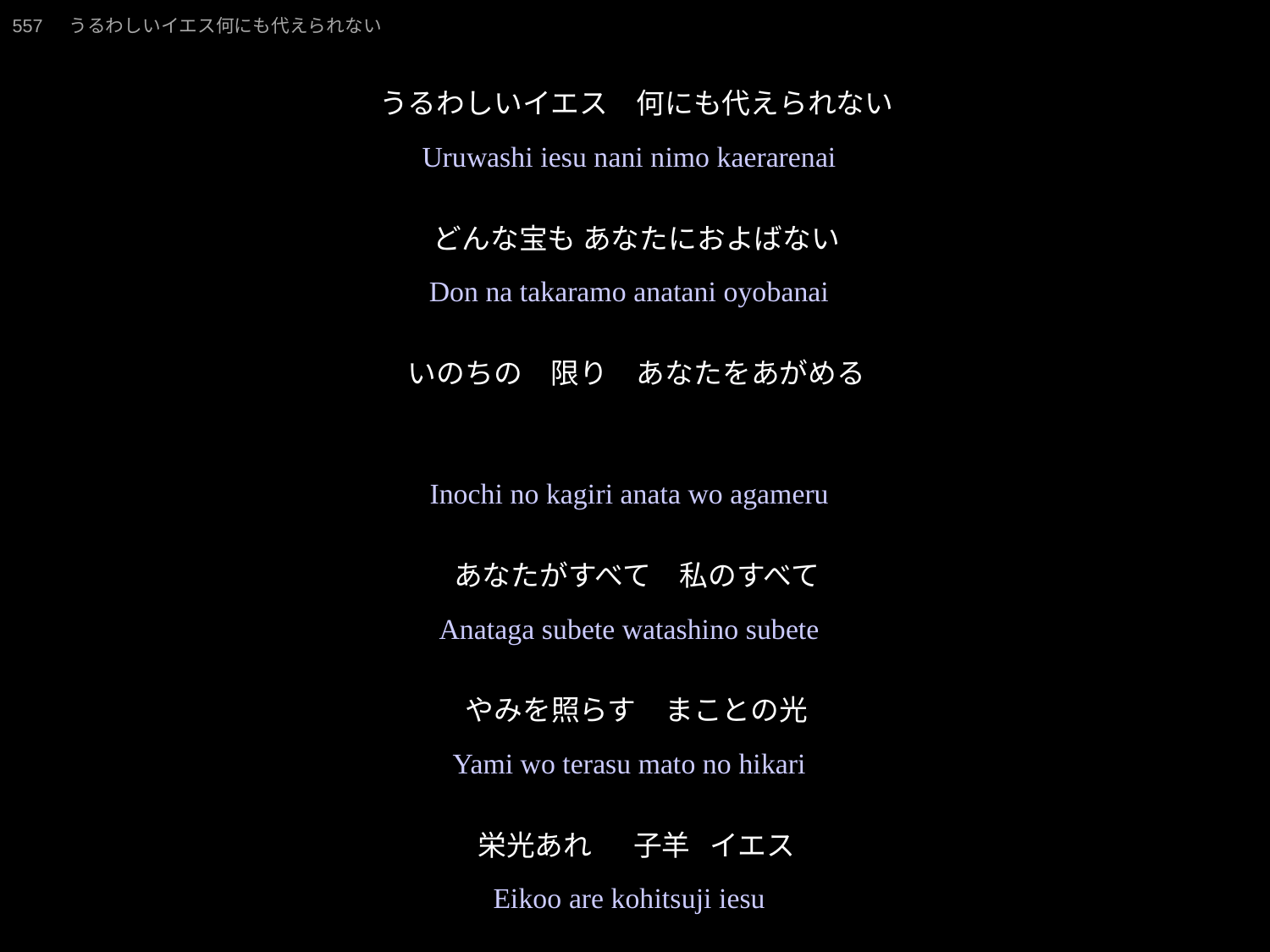

220807.pptx
うるわしいいえすなににもかえられない
557　うるわしいイエス何にも代えられない
★P
うるわしいイエス　何にも代えられない

どんな宝も あなたにおよばない

いのちの　限り　あなたをあがめる

あなたがすべて　私のすべて

やみを照らす　まことの光

栄光あれ　  子羊   イエス

あなただけが　救い主
★２
Uruwashi iesu nani nimo kaerarenai

Don na takaramo anatani oyobanai

Inochi no kagiri anata wo agameru

Anataga subete watashino subete

Yami wo terasu mato no hikari

Eikoo are kohitsuji iesu

Anata dakega sukuinushi